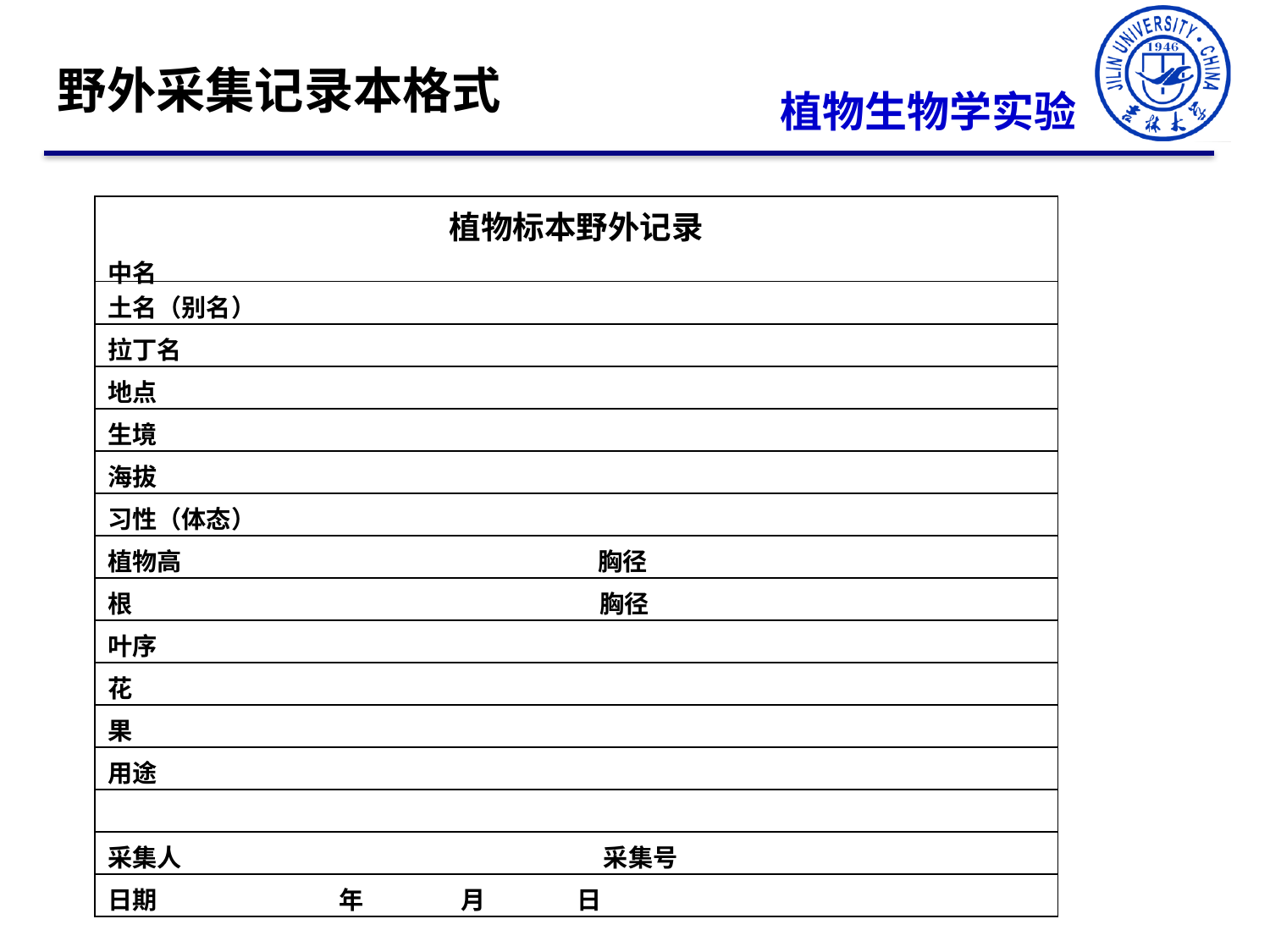

野外采集记录本格式
植物生物学实验
| 植物标本野外记录 中名 |
| --- |
| 土名（别名） |
| 拉丁名 |
| 地点 |
| 生境 |
| 海拔 |
| 习性（体态） |
| 植物高 胸径 |
| 根 胸径 |
| 叶序 |
| 花 |
| 果 |
| 用途 |
|  |
| 采集人 采集号 |
| 日期 年 月 日 |